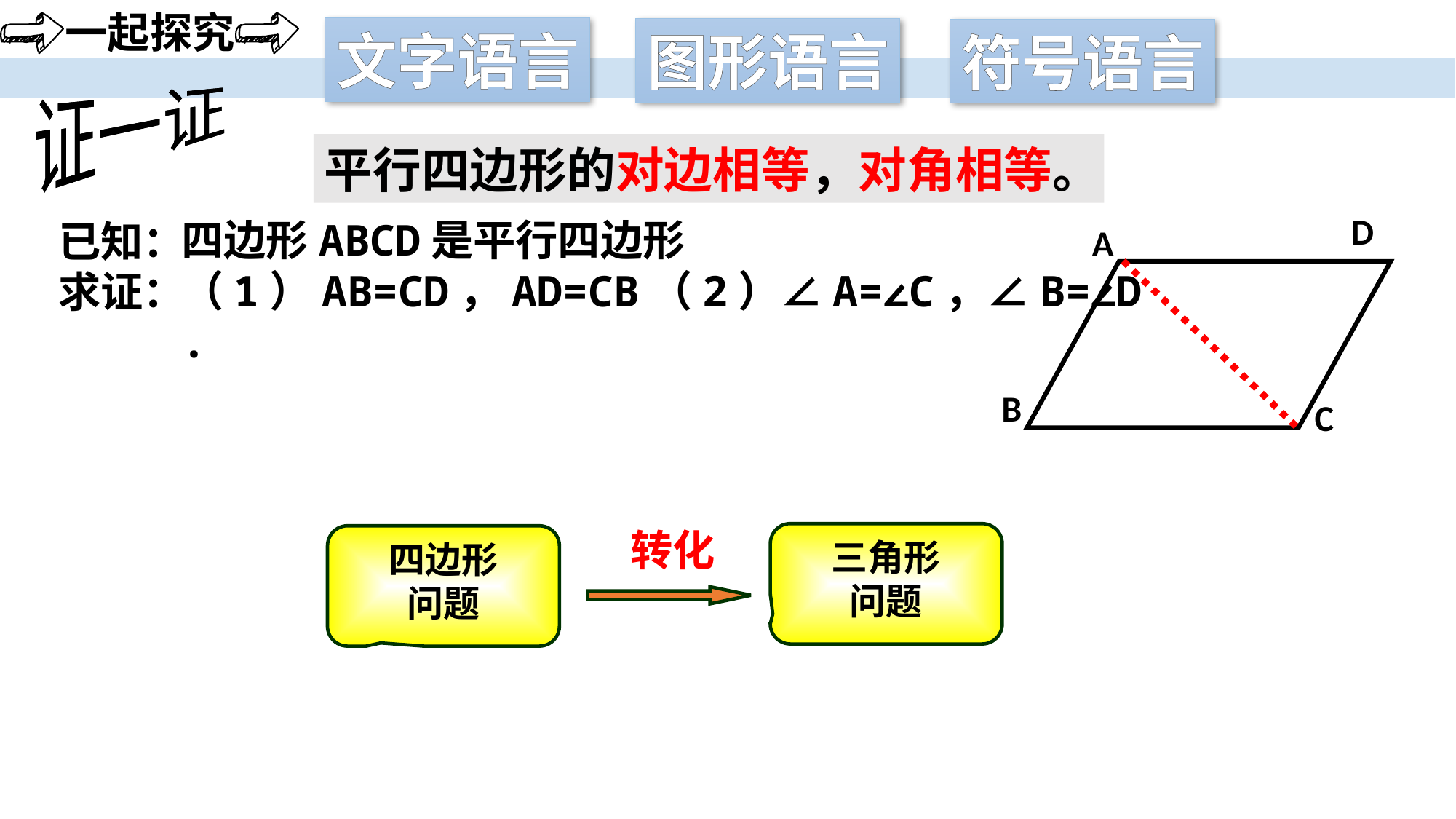

一起探究
文字语言
图形语言
符号语言

证一证
证一证
平行四边形的对边相等，对角相等。
D
四边形ABCD是平行四边形
（1）AB=CD，AD=CB（2）∠A=∠C，∠B=∠D.

已知：
求证：
A

B
C
转化
三角形
问题
四边形
问题